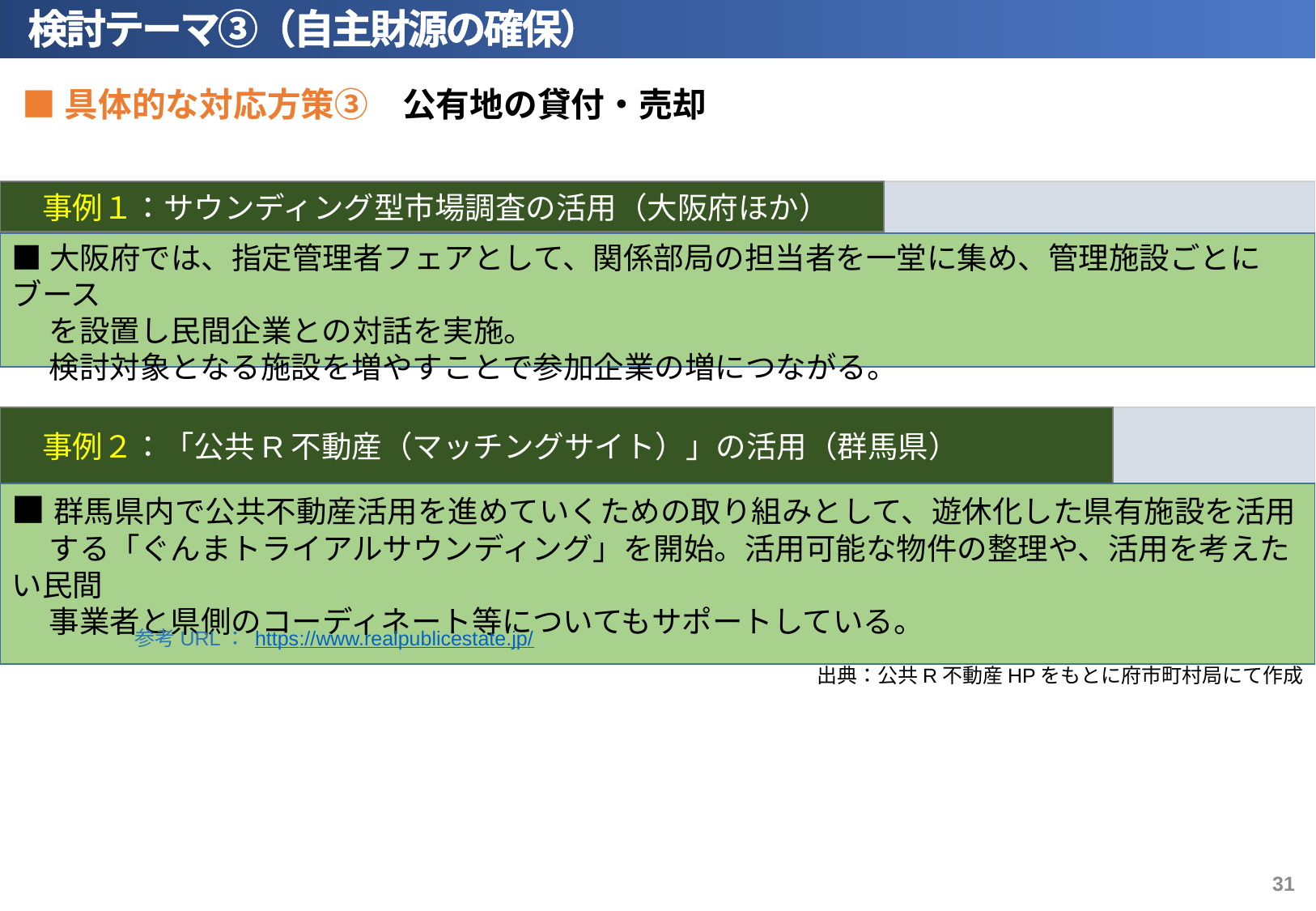

検討テーマ③（自主財源の確保）
■具体的な対応方策③　公有地の貸付・売却
　事例１：サウンディング型市場調査の活用（大阪府ほか）

■大阪府では、指定管理者フェアとして、関係部局の担当者を一堂に集め、管理施設ごとにブース
　 を設置し民間企業との対話を実施。
　 検討対象となる施設を増やすことで参加企業の増につながる。
　事例２：「公共R不動産（マッチングサイト）」の活用（群馬県）

■群馬県内で公共不動産活用を進めていくための取り組みとして、遊休化した県有施設を活用
　 する「ぐんまトライアルサウンディング」を開始。活用可能な物件の整理や、活用を考えたい民間
　 事業者と県側のコーディネート等についてもサポートしている。

出典：公共R不動産HPをもとに府市町村局にて作成
　参考URL： https://www.realpublicestate.jp/
31